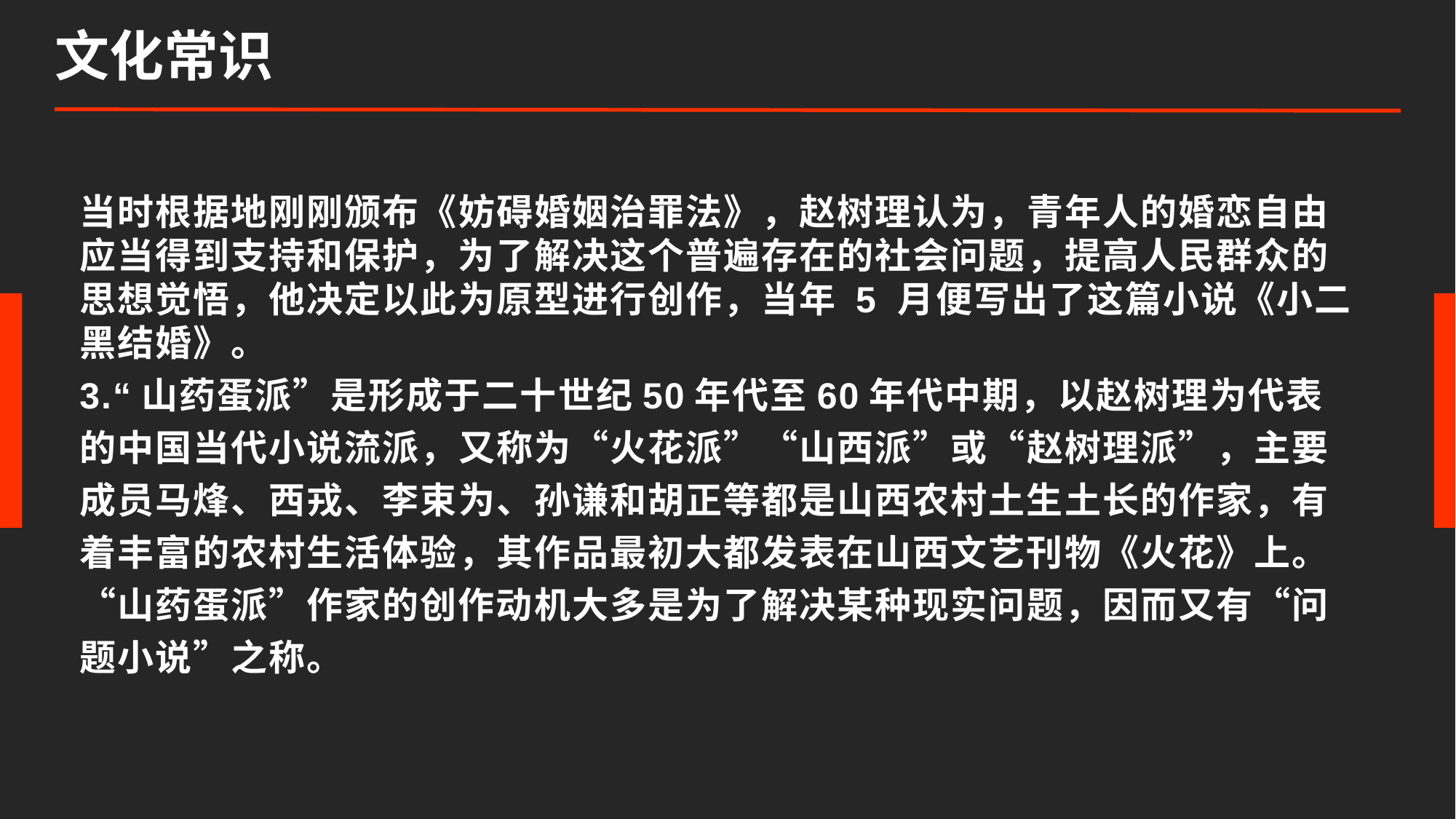

文化常识
当时根据地刚刚颁布《妨碍婚姻治罪法》，赵树理认为，青年人的婚恋自由应当得到支持和保护，为了解决这个普遍存在的社会问题，提高人民群众的思想觉悟，他决定以此为原型进行创作，当年 5 月便写出了这篇小说《小二黑结婚》。
3.“山药蛋派”是形成于二十世纪50年代至60年代中期，以赵树理为代表的中国当代小说流派，又称为“火花派”“山西派”或“赵树理派”，主要成员马烽、西戎、李束为、孙谦和胡正等都是山西农村土生土长的作家，有着丰富的农村生活体验，其作品最初大都发表在山西文艺刊物《火花》上。“山药蛋派”作家的创作动机大多是为了解决某种现实问题，因而又有“问题小说”之称。